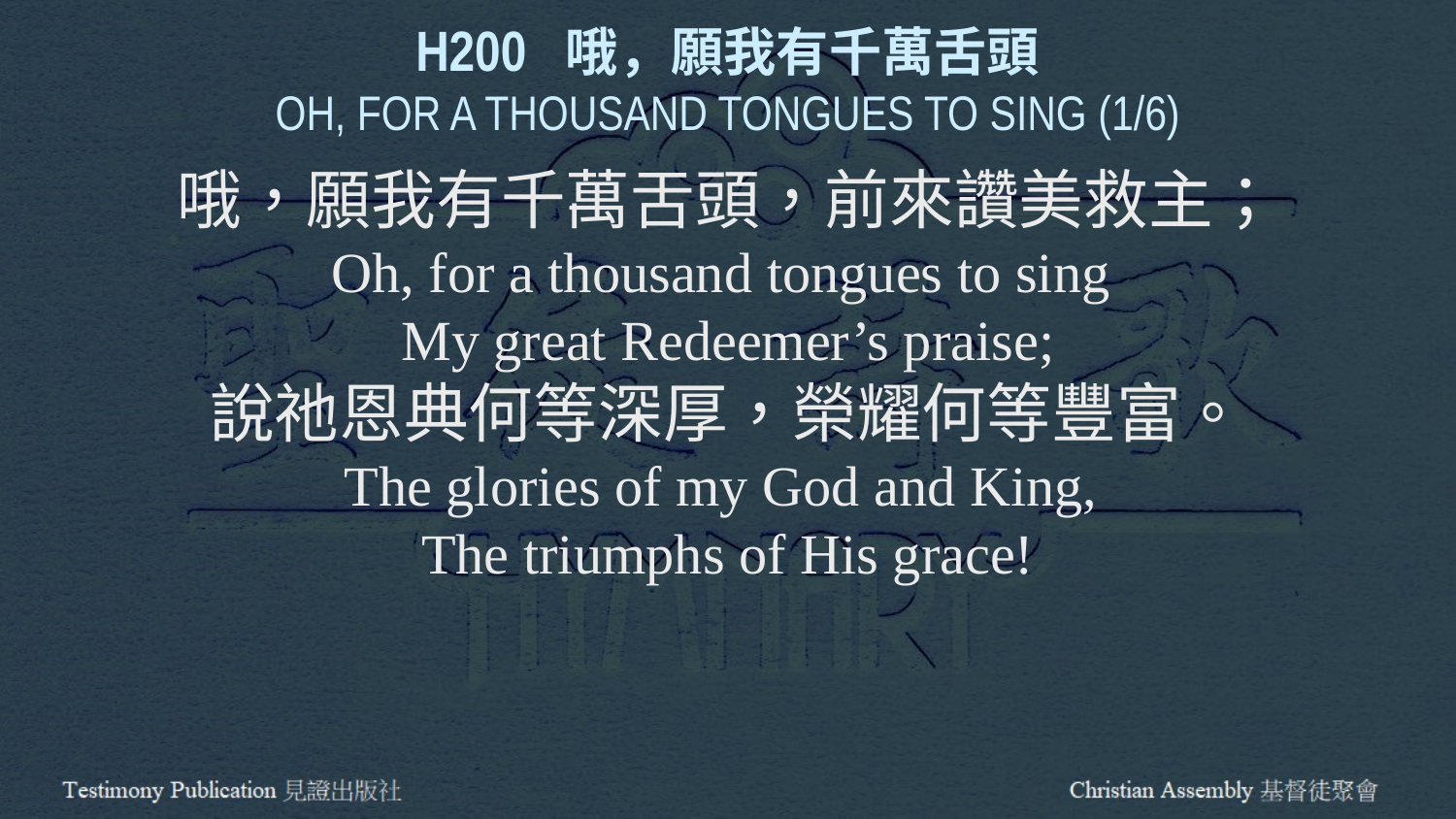

H200  哦，願我有千萬舌頭
OH, FOR A THOUSAND TONGUES TO SING (1/6)
哦，願我有千萬舌頭，前來讚美救主；
Oh, for a thousand tongues to sing
My great Redeemer’s praise;
說祂恩典何等深厚，榮耀何等豐富。
The glories of my God and King,
The triumphs of His grace!